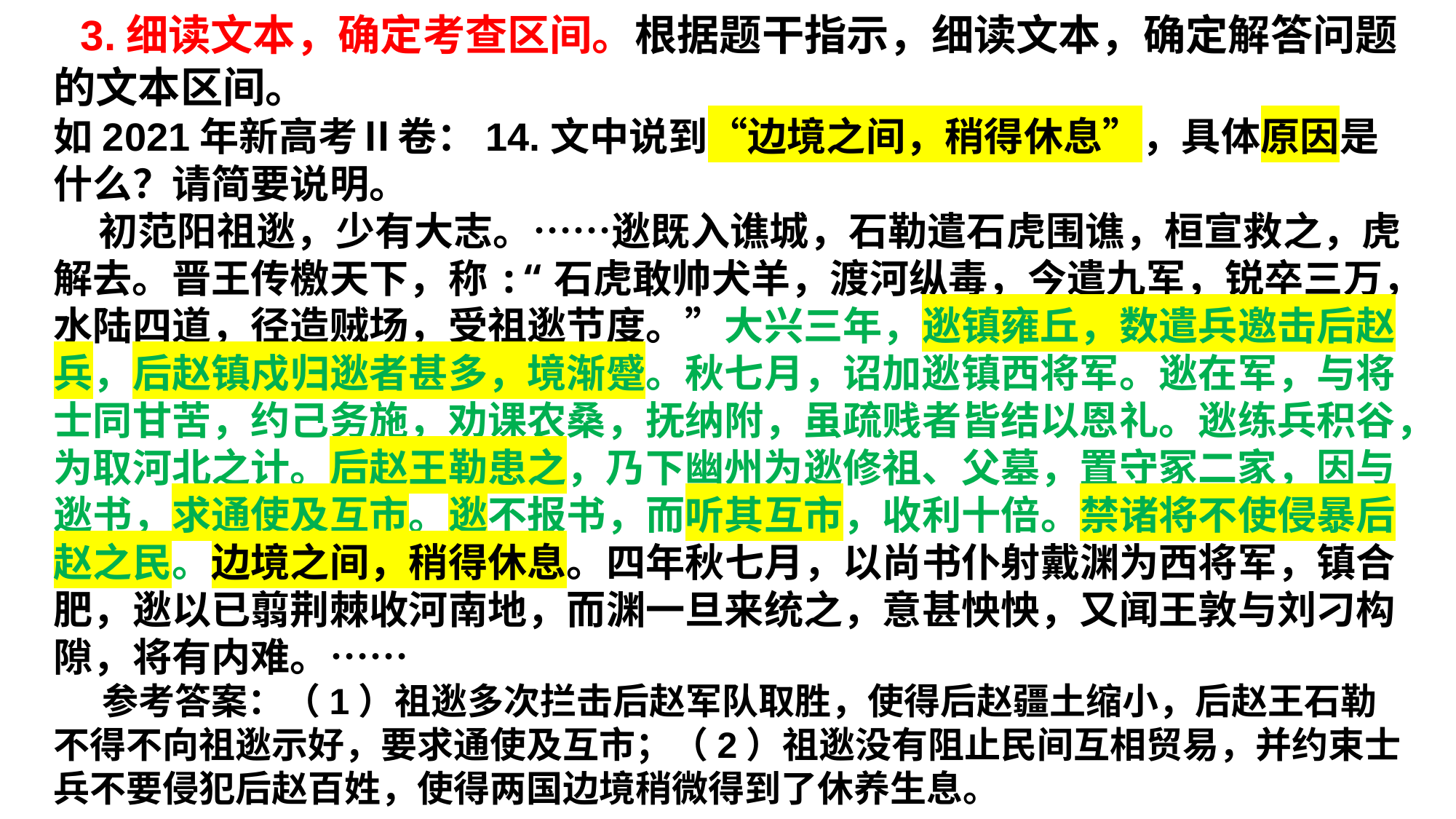

3.细读文本，确定考查区间。根据题干指示，细读文本，确定解答问题的文本区间。
如2021年新高考Ⅱ卷：14.文中说到“边境之间，稍得休息”，具体原因是什么？请简要说明。
    初范阳祖逖，少有大志。……逖既入谯城，石勒遣石虎围谯，桓宣救之，虎解去。晋王传檄天下，称:“石虎敢帅犬羊，渡河纵毒，今遣九军，锐卒三万，水陆四道，径造贼场，受祖逖节度。”大兴三年，逖镇雍丘，数遣兵邀击后赵兵，后赵镇戍归逖者甚多，境渐蹙。秋七月，诏加逖镇西将军。逖在军，与将士同甘苦，约己务施，劝课农桑，抚纳附，虽疏贱者皆结以恩礼。逖练兵积谷，为取河北之计。后赵王勒患之，乃下幽州为逖修祖、父墓，置守冢二家，因与逖书，求通使及互市。逖不报书，而听其互市，收利十倍。禁诸将不使侵暴后赵之民。边境之间，稍得休息。四年秋七月，以尚书仆射戴渊为西将军，镇合肥，逖以已翦荆棘收河南地，而渊一旦来统之，意甚怏怏，又闻王敦与刘刁构隙，将有内难。……
 参考答案：（1）祖逖多次拦击后赵军队取胜，使得后赵疆土缩小，后赵王石勒不得不向祖逖示好，要求通使及互市；（2）祖逖没有阻止民间互相贸易，并约束士兵不要侵犯后赵百姓，使得两国边境稍微得到了休养生息。